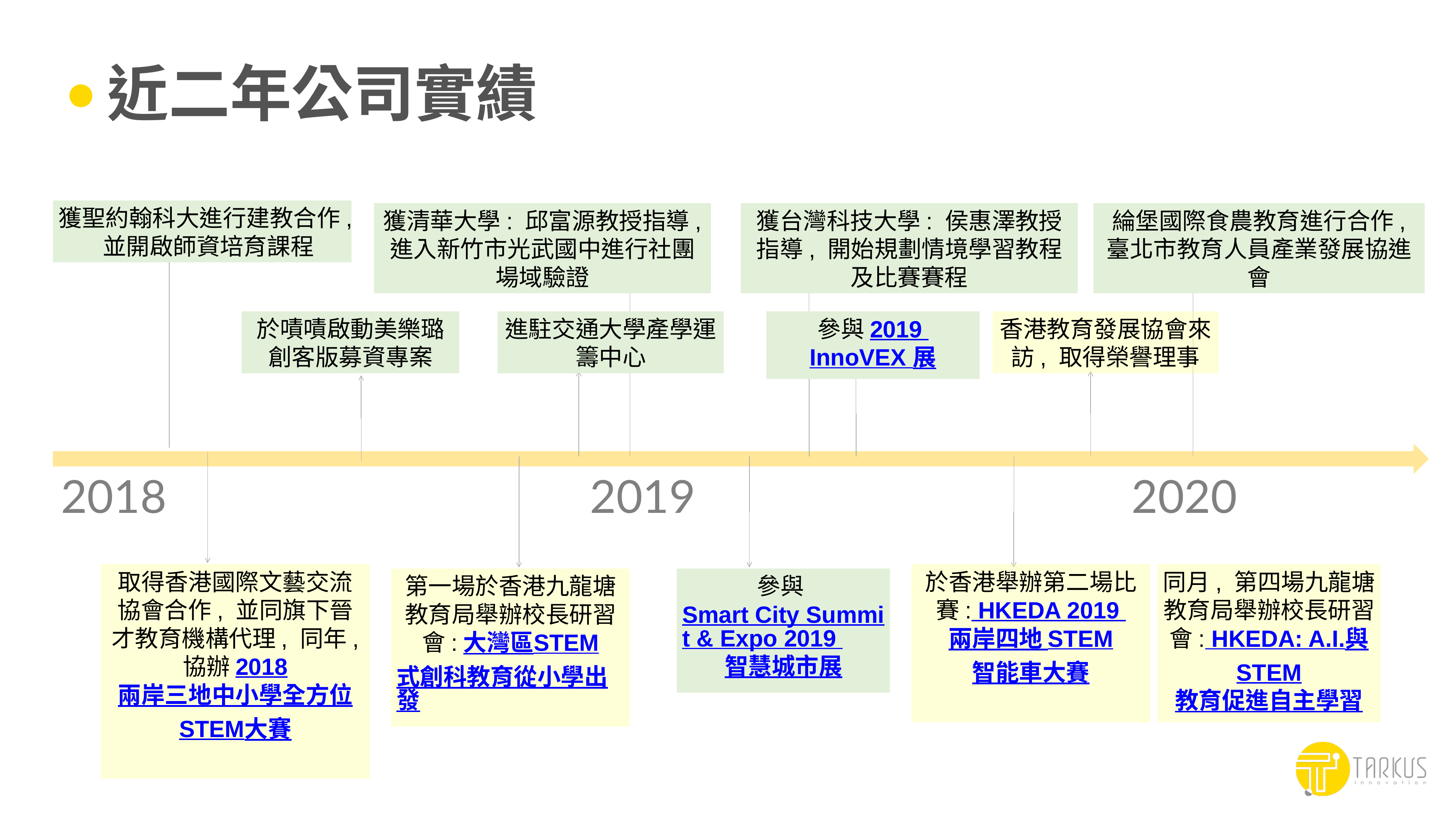

# 近二年公司實績
獲聖約翰科大進行建教合作, 並開啟師資培育課程
綸堡國際食農教育進行合作,
臺北市教育人員產業發展協進會
獲清華大學: 邱富源教授指導, 進入新竹市光武國中進行社團場域驗證
獲台灣科技大學: 侯惠澤教授指導, 開始規劃情境學習教程及比賽賽程
進駐交通大學產學運籌中心
參與2019 InnoVEX 展
於嘖嘖啟動美樂璐創客版募資專案
香港教育發展協會來訪, 取得榮譽理事

2018
2019
2020
取得香港國際文藝交流協會合作, 並同旗下晉才教育機構代理, 同年, 協辦2018兩岸三地中小學全方位STEM大賽​

於香港舉辦第二場比賽: HKEDA 2019 兩岸四地 STEM智能車大賽

同月, 第四場九龍塘教育局舉辦校長研習會: HKEDA: A.I.與STEM教育促進自主學習
參與Smart City Summit & Expo 2019 智慧城市展

第一場於香港九龍塘教育局舉辦校長研習會:大灣區STEM式創科教育從小學出發